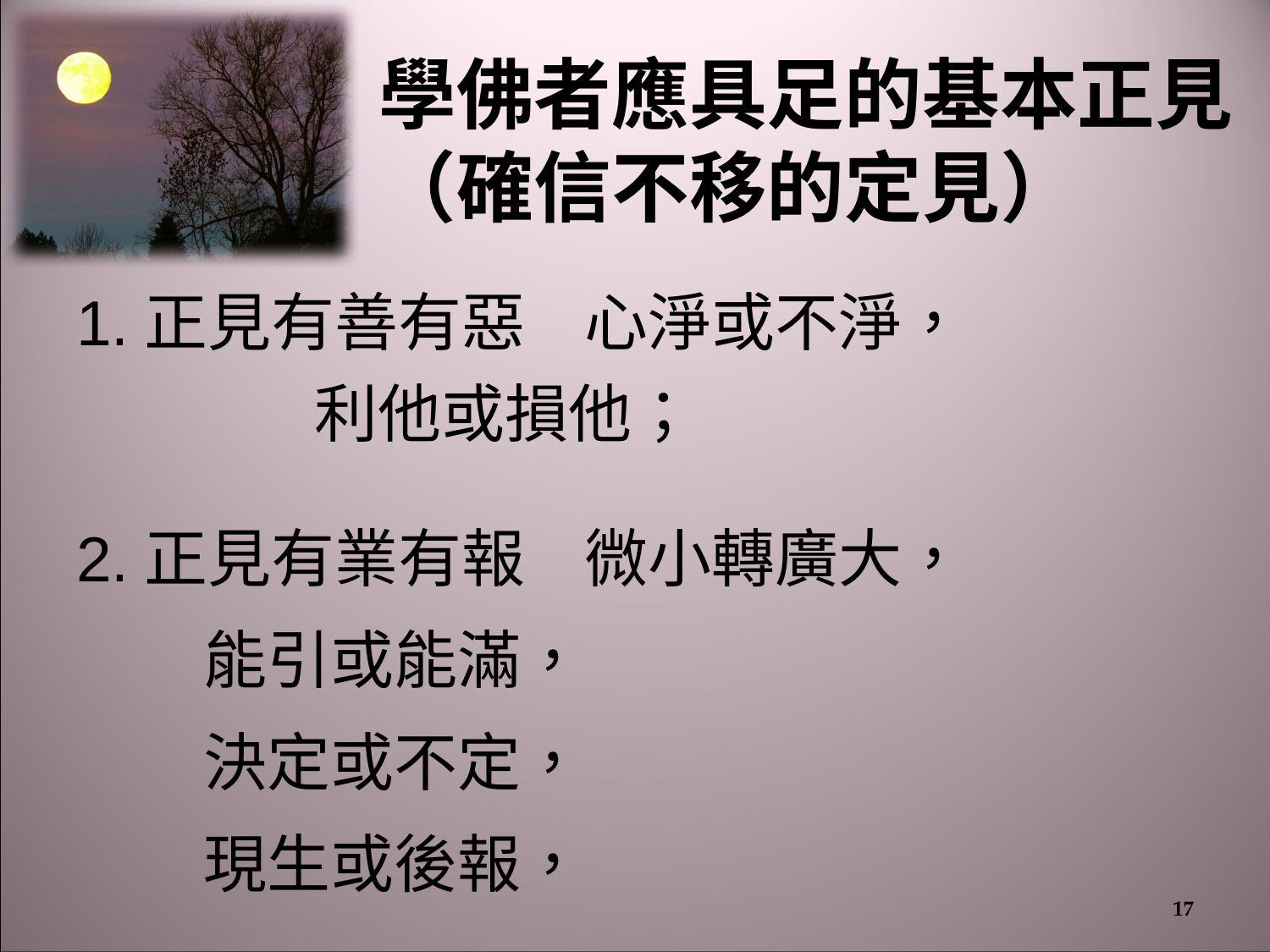

學佛者應具足的基本正見（確信不移的定見）
1.正見有善有惡	心淨或不淨，
	利他或損他；
2.正見有業有報	微小轉廣大，
	能引或能滿，
	決定或不定，
	現生或後報，
17